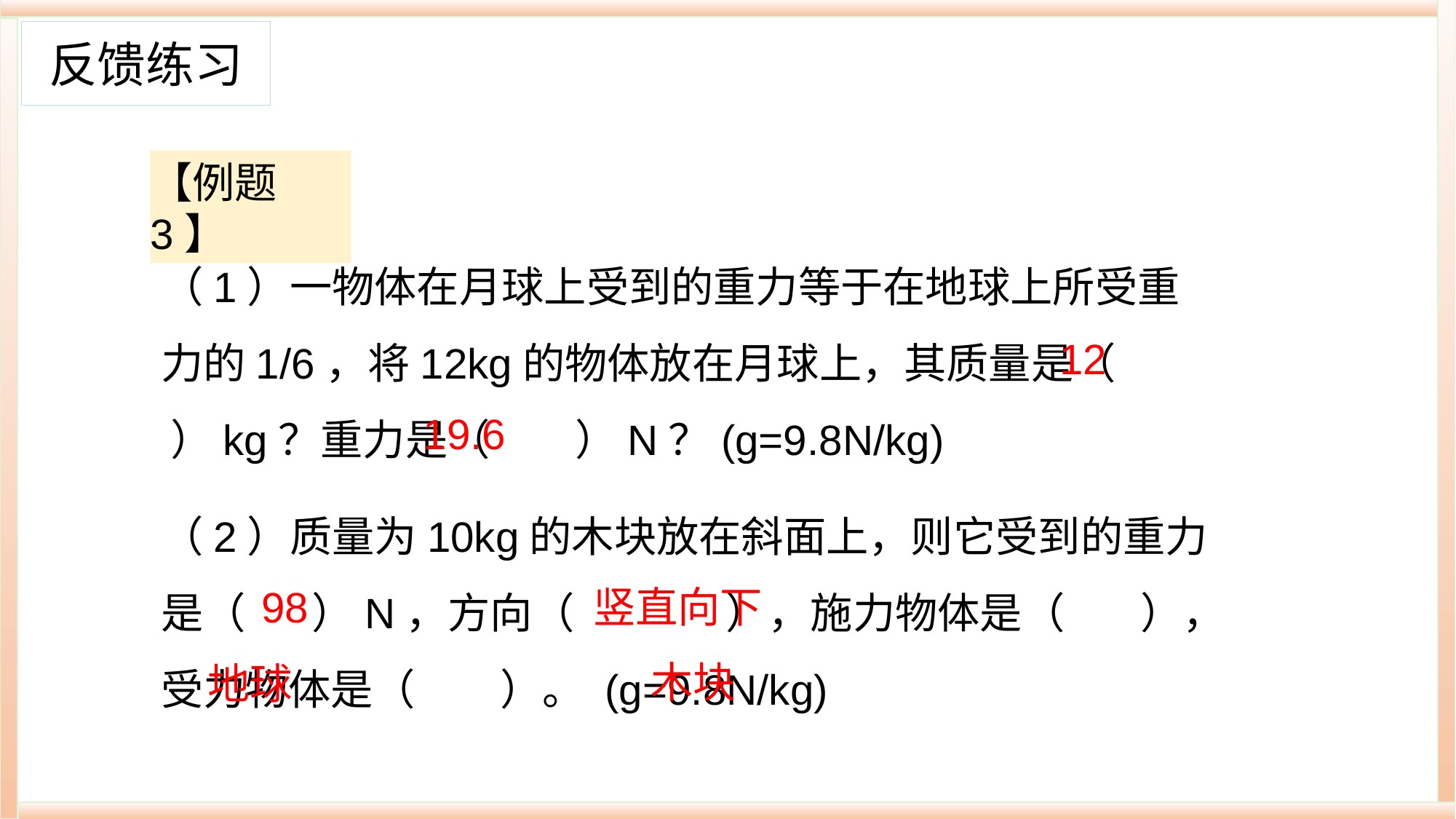

反馈练习

【例题3】
（1）一物体在月球上受到的重力等于在地球上所受重力的1/6，将12kg的物体放在月球上，其质量是（       ）kg？重力是（         ）N？(g=9.8N/kg)

12

19.6
（2）质量为10kg的木块放在斜面上，则它受到的重力是（       ）N，方向（                ），施力物体是（        ），受力物体是（         ）。 (g=9.8N/kg)
98
竖直向下
木块
地球